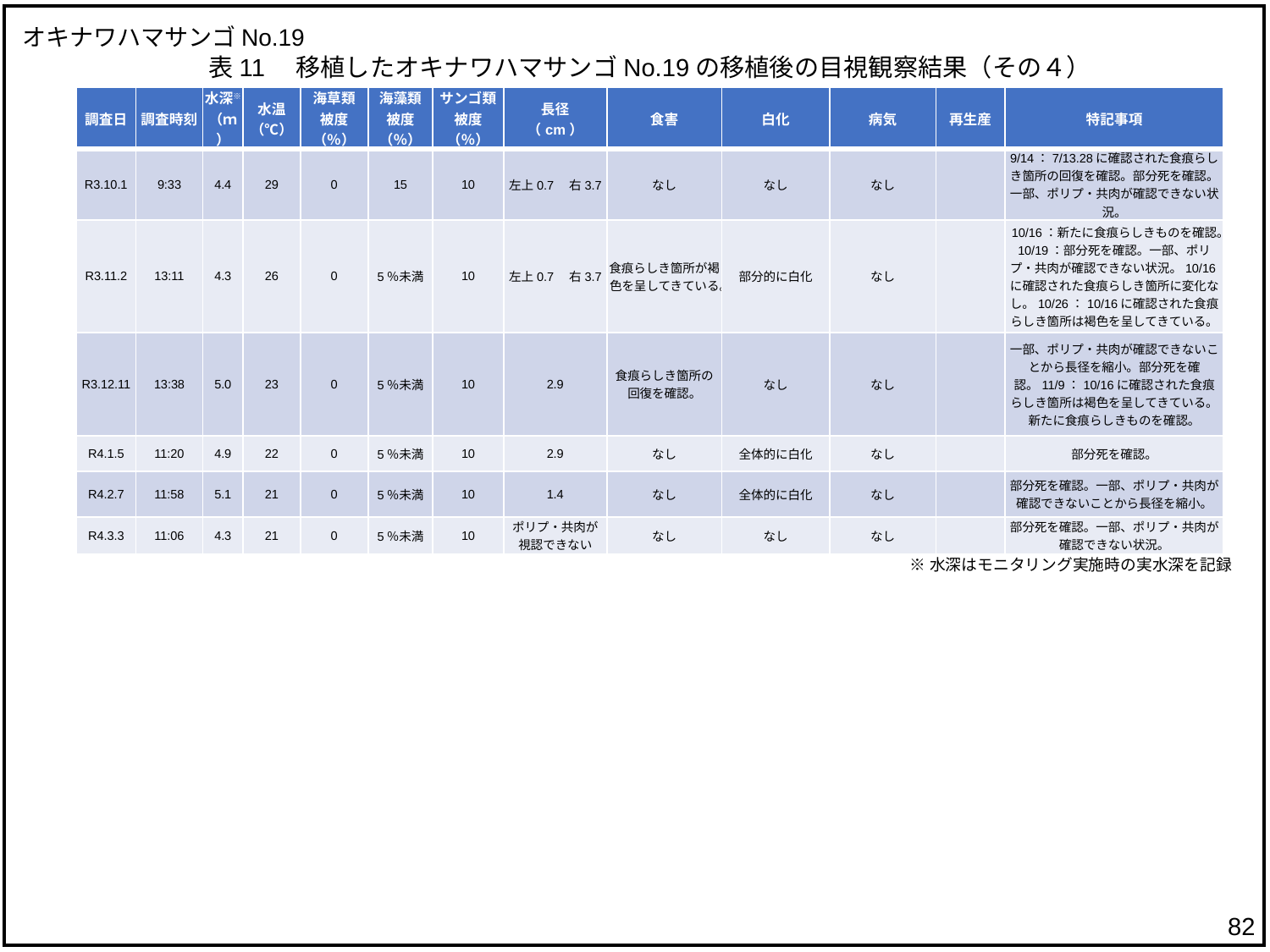

オキナワハマサンゴNo.19
表11　移植したオキナワハマサンゴNo.19の移植後の目視観察結果（その４）
| 調査日 | 調査時刻 | 水深※ （ｍ） | 水温 （℃） | 海草類 被度（％） | 海藻類 被度（％） | サンゴ類 被度（％） | 長径 （cm） | 食害 | 白化 | 病気 | 再生産 | 特記事項 |
| --- | --- | --- | --- | --- | --- | --- | --- | --- | --- | --- | --- | --- |
| R3.10.1 | 9:33 | 4.4 | 29 | 0 | 15 | 10 | 左上0.7　右3.7 | なし | なし | なし |  | 9/14：7/13.28に確認された食痕らしき箇所の回復を確認。部分死を確認。 一部、ポリプ・共肉が確認できない状況。 |
| R3.11.2 | 13:11 | 4.3 | 26 | 0 | 5％未満 | 10 | 左上0.7　右3.7 | 食痕らしき箇所が褐色を呈してきている。 | 部分的に白化 | なし |  | 10/16：新たに食痕らしきものを確認。10/19：部分死を確認。一部、ポリプ・共肉が確認できない状況。10/16に確認された食痕らしき箇所に変化なし。10/26：10/16に確認された食痕らしき箇所は褐色を呈してきている。 |
| R3.12.11 | 13:38 | 5.0 | 23 | 0 | 5％未満 | 10 | 2.9 | 食痕らしき箇所の 回復を確認。 | なし | なし |  | 一部、ポリプ・共肉が確認できないことから長径を縮小。部分死を確認。11/9：10/16に確認された食痕らしき箇所は褐色を呈してきている。新たに食痕らしきものを確認。 |
| R4.1.5 | 11:20 | 4.9 | 22 | 0 | 5％未満 | 10 | 2.9 | なし | 全体的に白化 | なし |  | 部分死を確認。 |
| R4.2.7 | 11:58 | 5.1 | 21 | 0 | 5％未満 | 10 | 1.4 | なし | 全体的に白化 | なし |  | 部分死を確認。一部、ポリプ・共肉が 確認できないことから長径を縮小。 |
| R4.3.3 | 11:06 | 4.3 | 21 | 0 | 5％未満 | 10 | ポリプ・共肉が 視認できない | なし | なし | なし |  | 部分死を確認。一部、ポリプ・共肉が 確認できない状況。 |
※水深はモニタリング実施時の実水深を記録
82